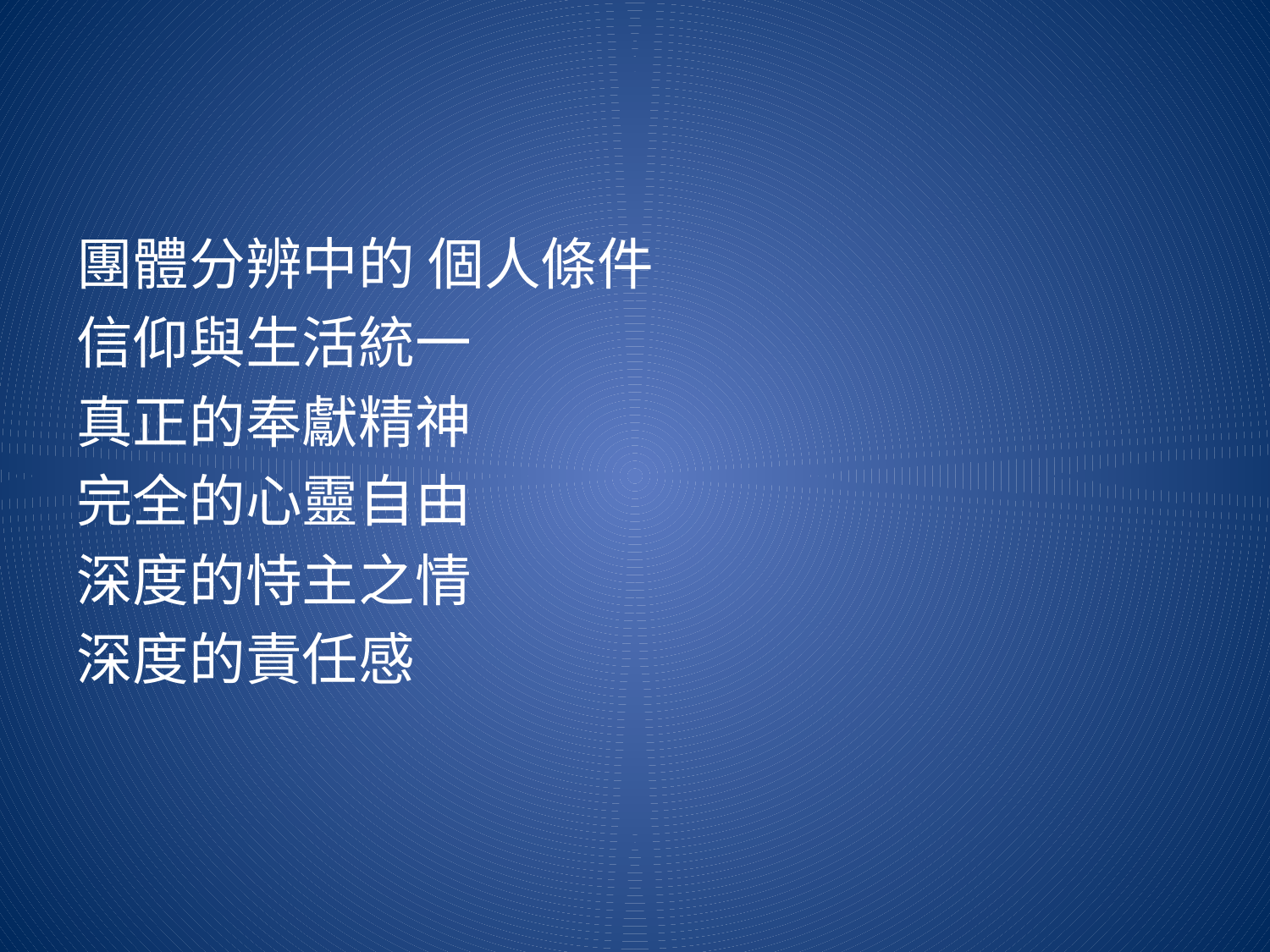

#
團體分辨中的 個人條件
信仰與生活統一
真正的奉獻精神
完全的心靈自由
深度的恃主之情
深度的責任感